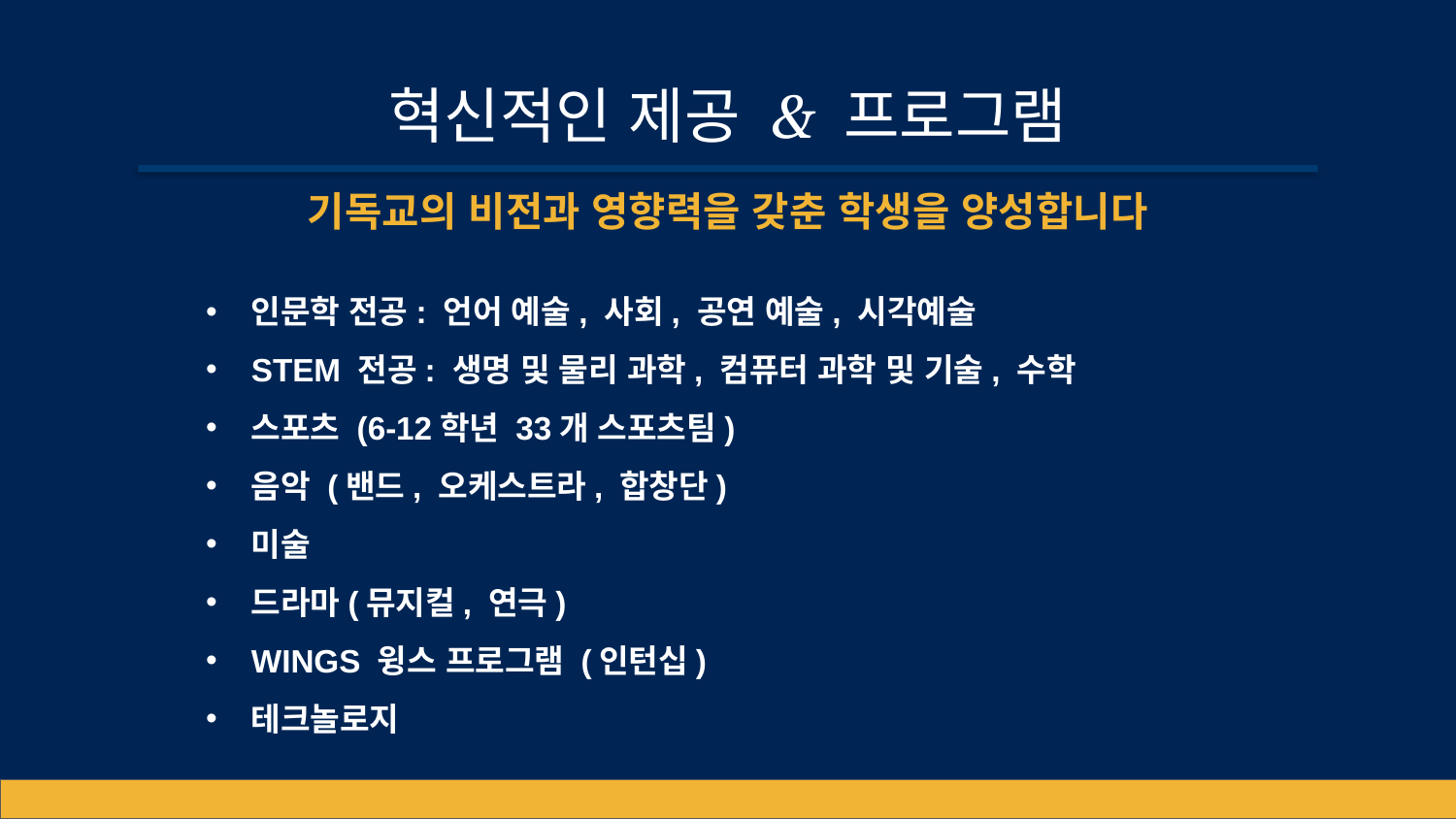

# 혁신적인 제공 & 프로그램
기독교의 비전과 영향력을 갖춘 학생을 양성합니다
인문학 전공: 언어 예술, 사회, 공연 예술, 시각예술
STEM 전공: 생명 및 물리 과학, 컴퓨터 과학 및 기술, 수학
스포츠 (6-12학년 33개 스포츠팀)
음악 (밴드, 오케스트라, 합창단)
미술
드라마(뮤지컬, 연극)
WINGS 윙스 프로그램 (인턴십)
테크놀로지